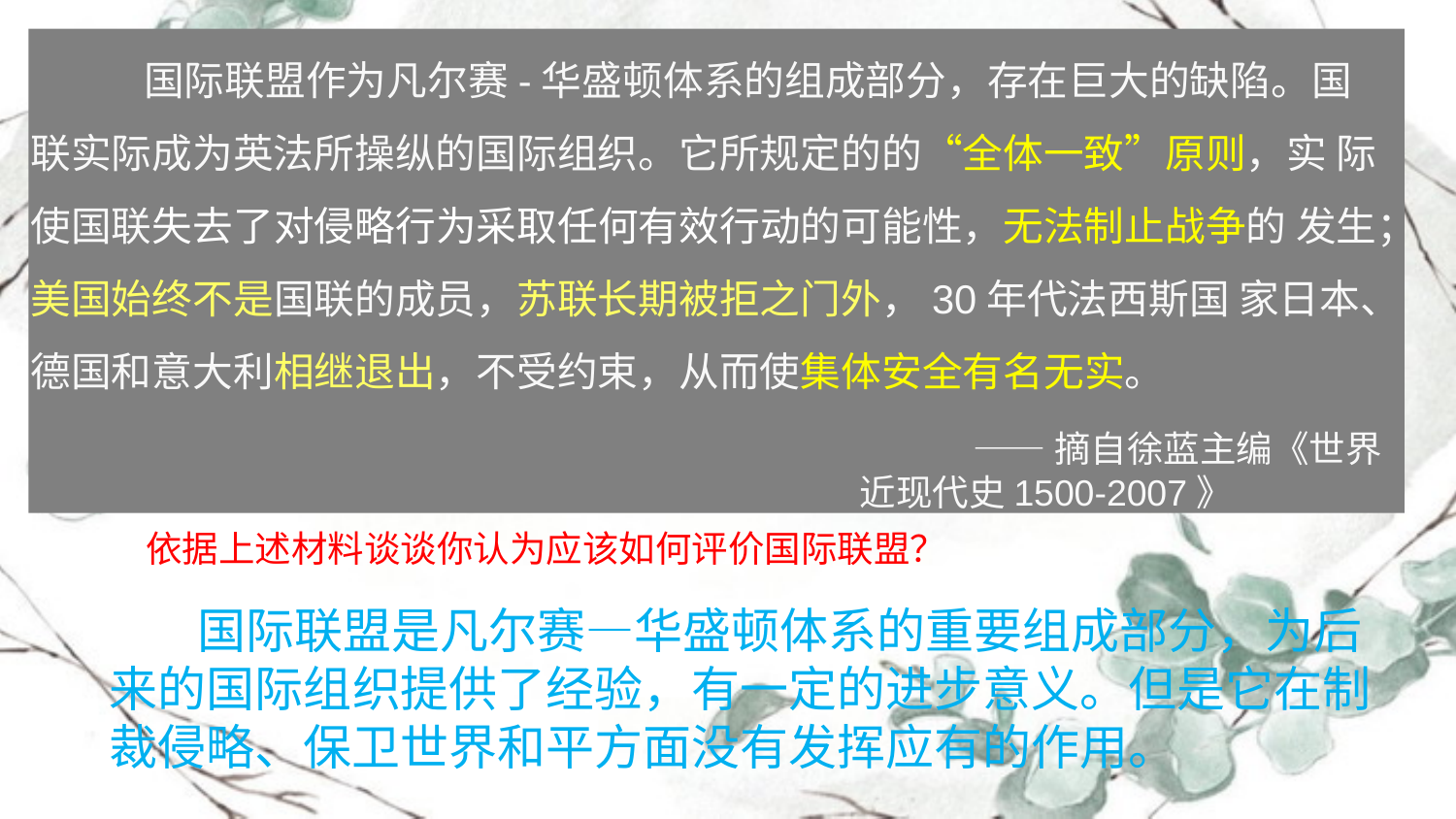

国际联盟作为凡尔赛-华盛顿体系的组成部分，存在巨大的缺陷。国 联实际成为英法所操纵的国际组织。它所规定的的“全体一致”原则，实 际使国联失去了对侵略行为采取任何有效行动的可能性，无法制止战争的 发生；美国始终不是国联的成员，苏联长期被拒之门外，30年代法西斯国 家日本、德国和意大利相继退出，不受约束，从而使集体安全有名无实。
——摘自徐蓝主编《世界近现代史1500-2007》
依据上述材料谈谈你认为应该如何评价国际联盟？
       国际联盟是凡尔赛—华盛顿体系的重要组成部分，为后来的国际组织提供了经验，有一定的进步意义。但是它在制裁侵略、保卫世界和平方面没有发挥应有的作用。